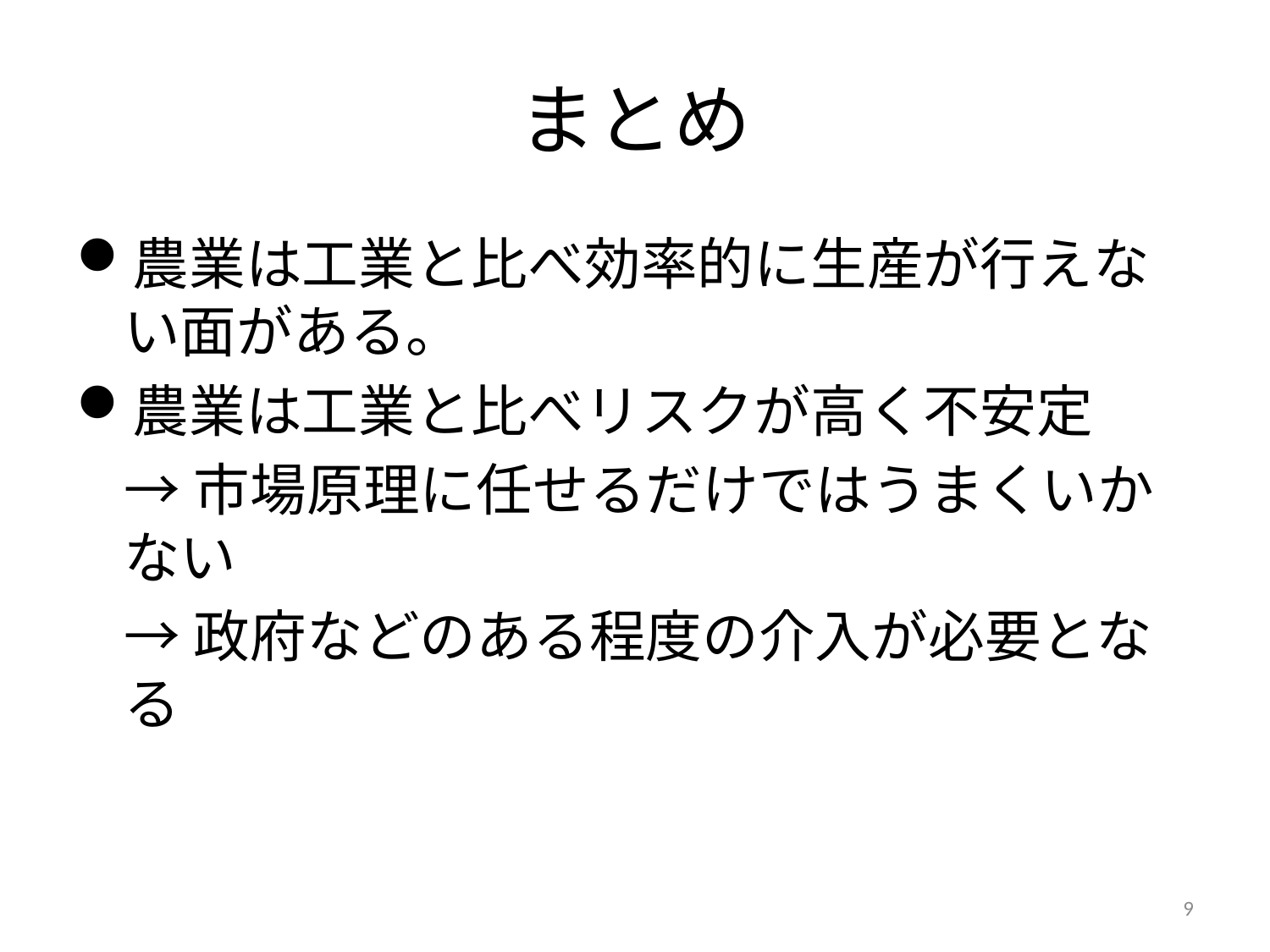

# まとめ
農業は工業と比べ効率的に生産が行えない面がある。
農業は工業と比べリスクが高く不安定
	→市場原理に任せるだけではうまくいかない
	→政府などのある程度の介入が必要となる

9